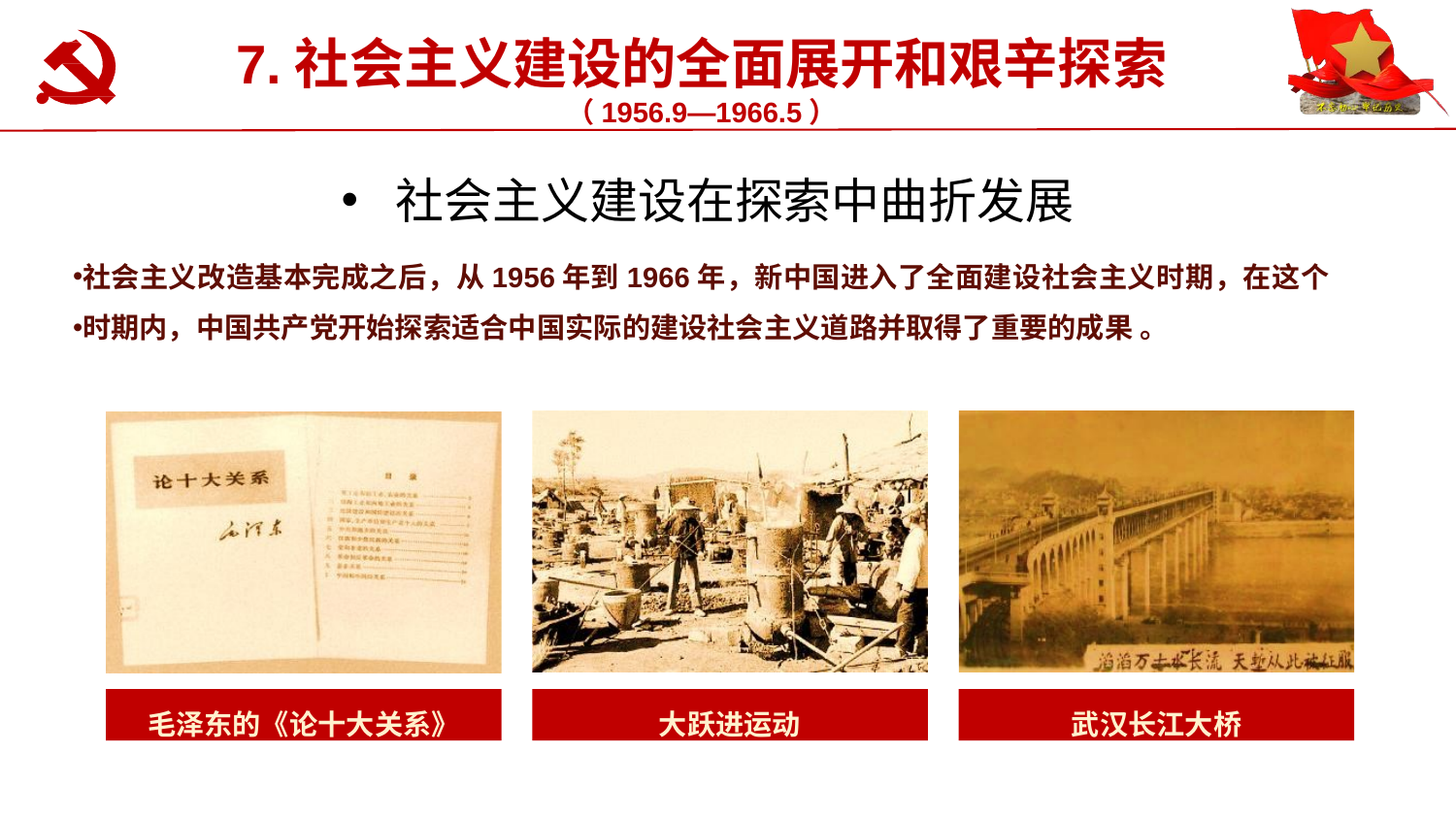

# 7.社会主义建设的全面展开和艰辛探索 （1956.9—1966.5）

认真学习党史新中国史

社会主义建设在探索中曲折发展
社会主义改造基本完成之后，从1956年到1966年，新中国进入了全面建设社会主义时期，在这个
时期内，中国共产党开始探索适合中国实际的建设社会主义道路并取得了重要的成果 。

毛泽东的《论十大关系》
大跃进运动
武汉长江大桥